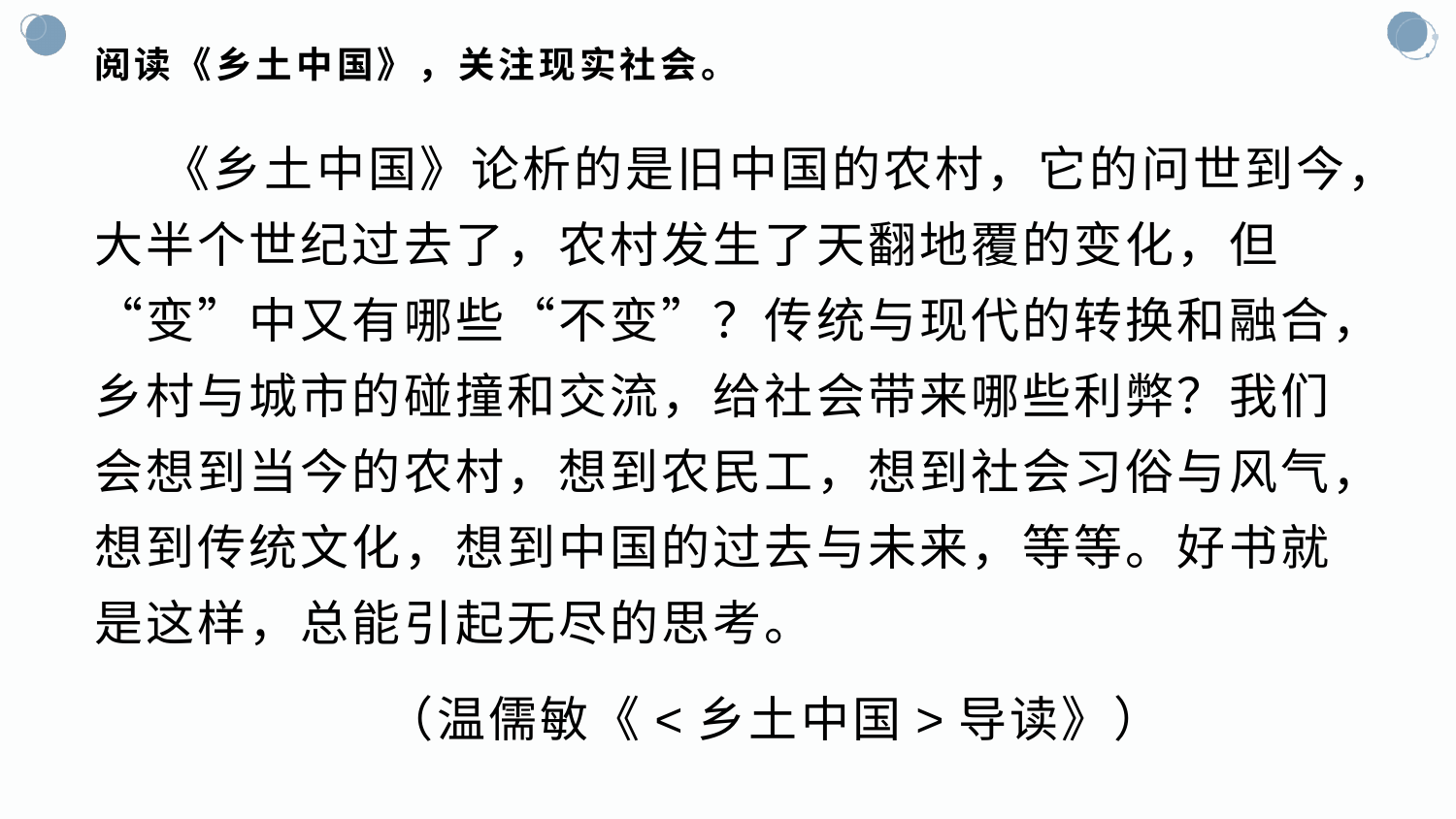

# 阅读《乡土中国》，关注现实社会。
    《乡土中国》论析的是旧中国的农村，它的问世到今，大半个世纪过去了，农村发生了天翻地覆的变化，但“变”中又有哪些“不变”？传统与现代的转换和融合，乡村与城市的碰撞和交流，给社会带来哪些利弊？我们会想到当今的农村，想到农民工，想到社会习俗与风气，想到传统文化，想到中国的过去与未来，等等。好书就是这样，总能引起无尽的思考。
                    （温儒敏《<乡土中国>导读》）